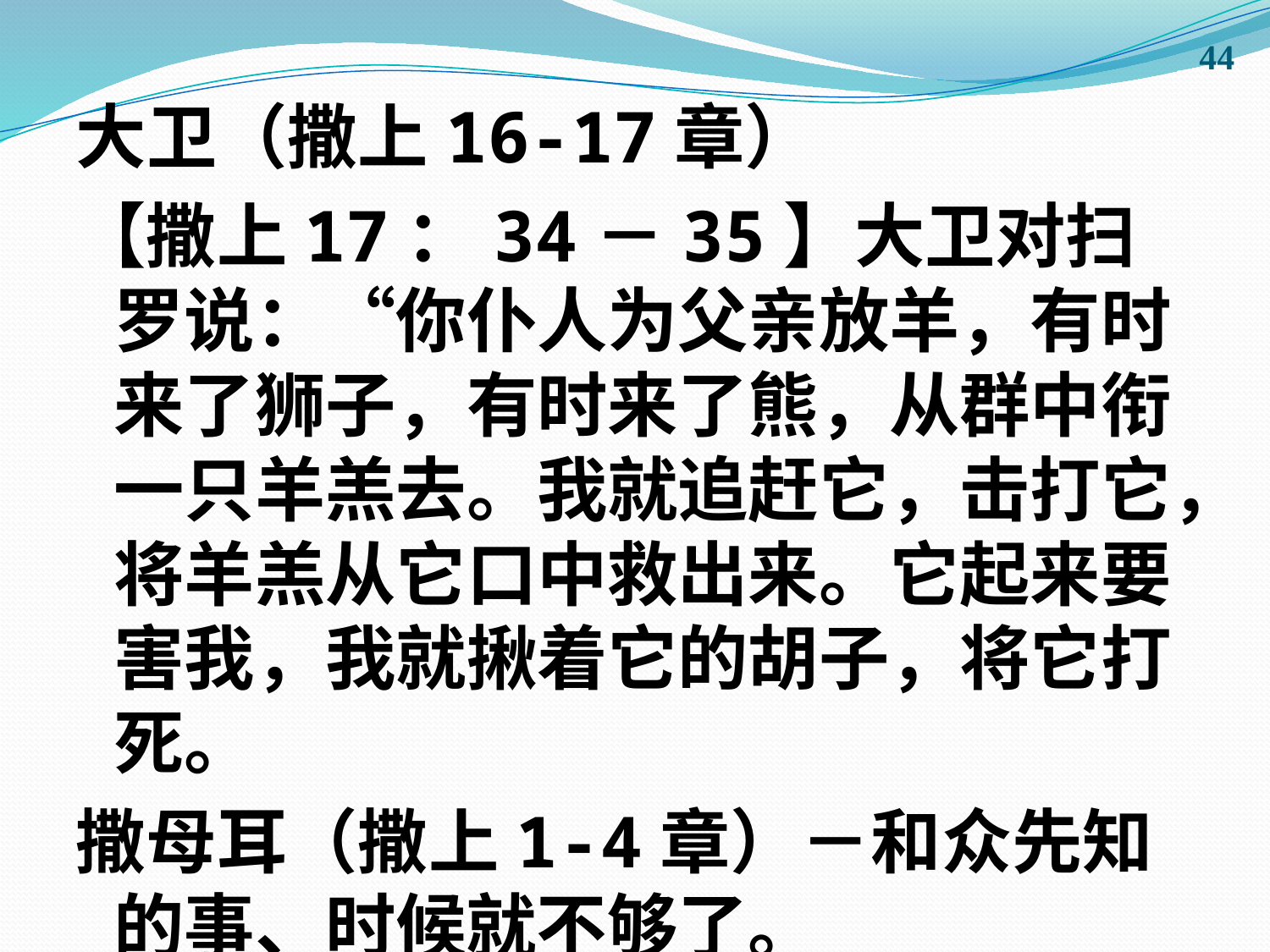

44
大卫（撒上16-17章）
【撒上17：34－35】大卫对扫罗说：“你仆人为父亲放羊，有时来了狮子，有时来了熊，从群中衔一只羊羔去。我就追赶它，击打它，将羊羔从它口中救出来。它起来要害我，我就揪着它的胡子，将它打死。
撒母耳（撒上1-4章）－和众先知的事、时候就不够了。